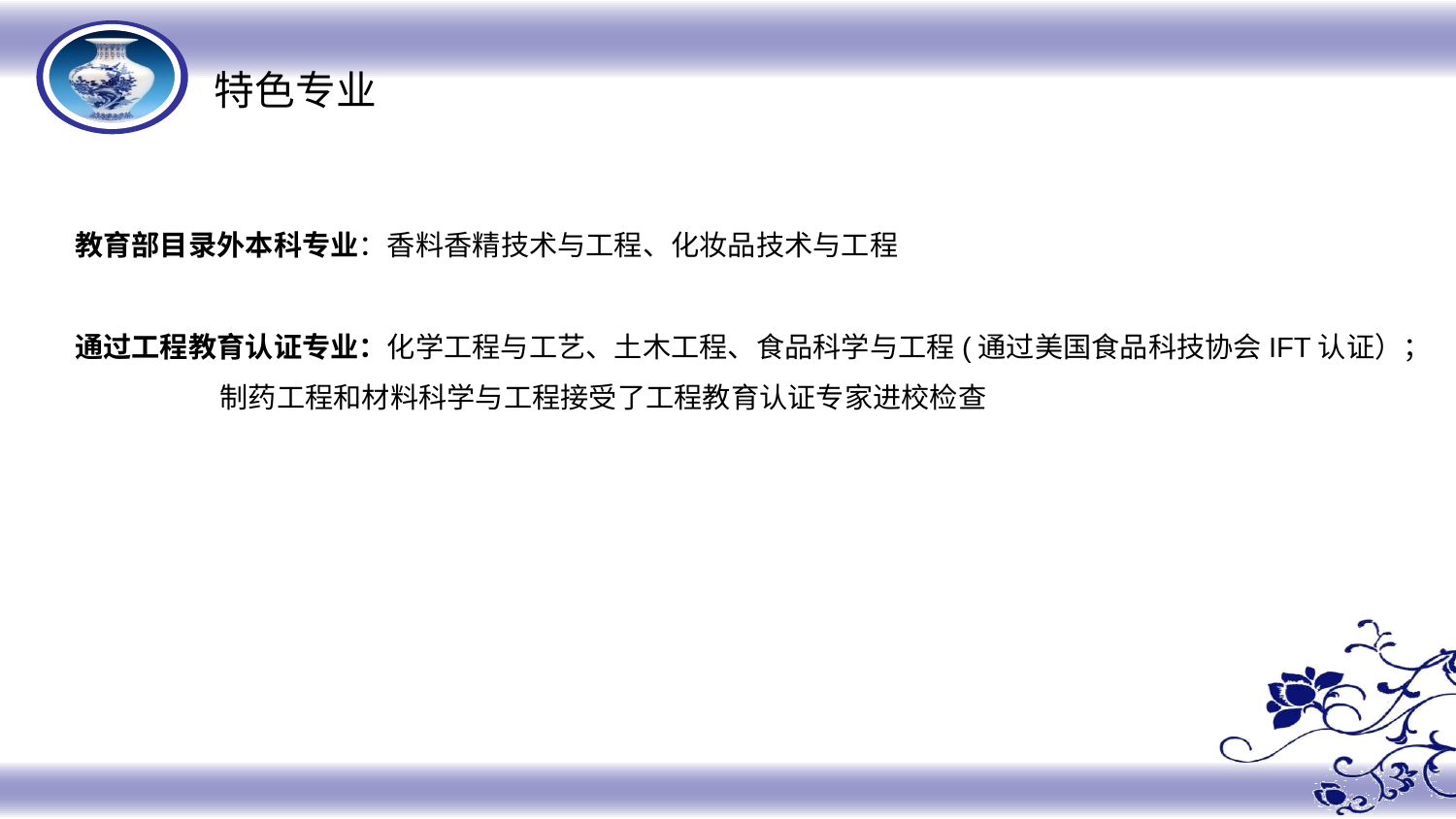

特色专业
 教育部目录外本科专业：香料香精技术与工程、化妆品技术与工程

 通过工程教育认证专业：化学工程与工艺、土木工程、食品科学与工程(通过美国食品科技协会IFT认证）；
                        制药工程和材料科学与工程接受了工程教育认证专家进校检查
文学